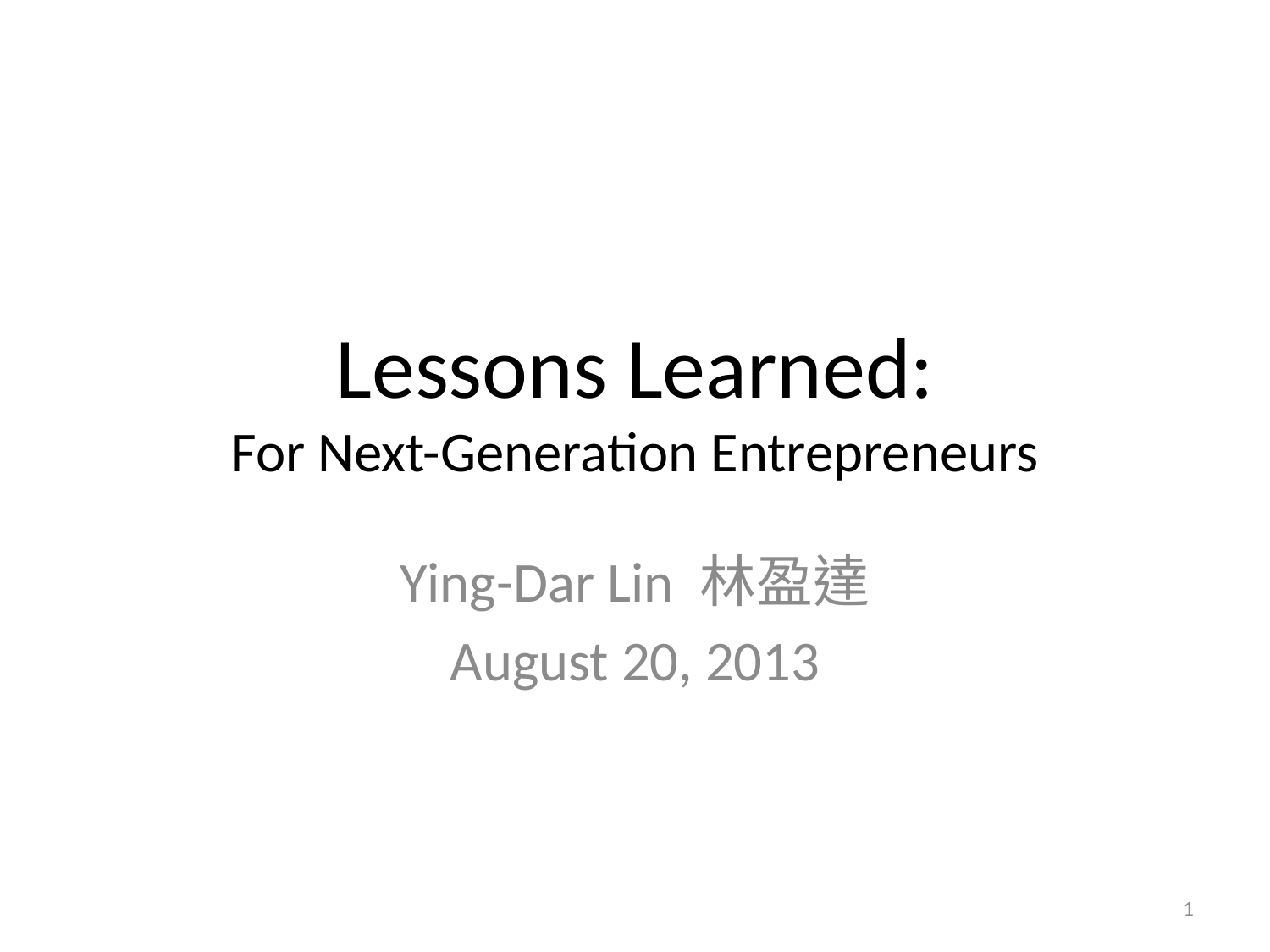

# Lessons Learned: For Next-Generation Entrepreneurs
Ying-Dar Lin 林盈達
August 20, 2013
1